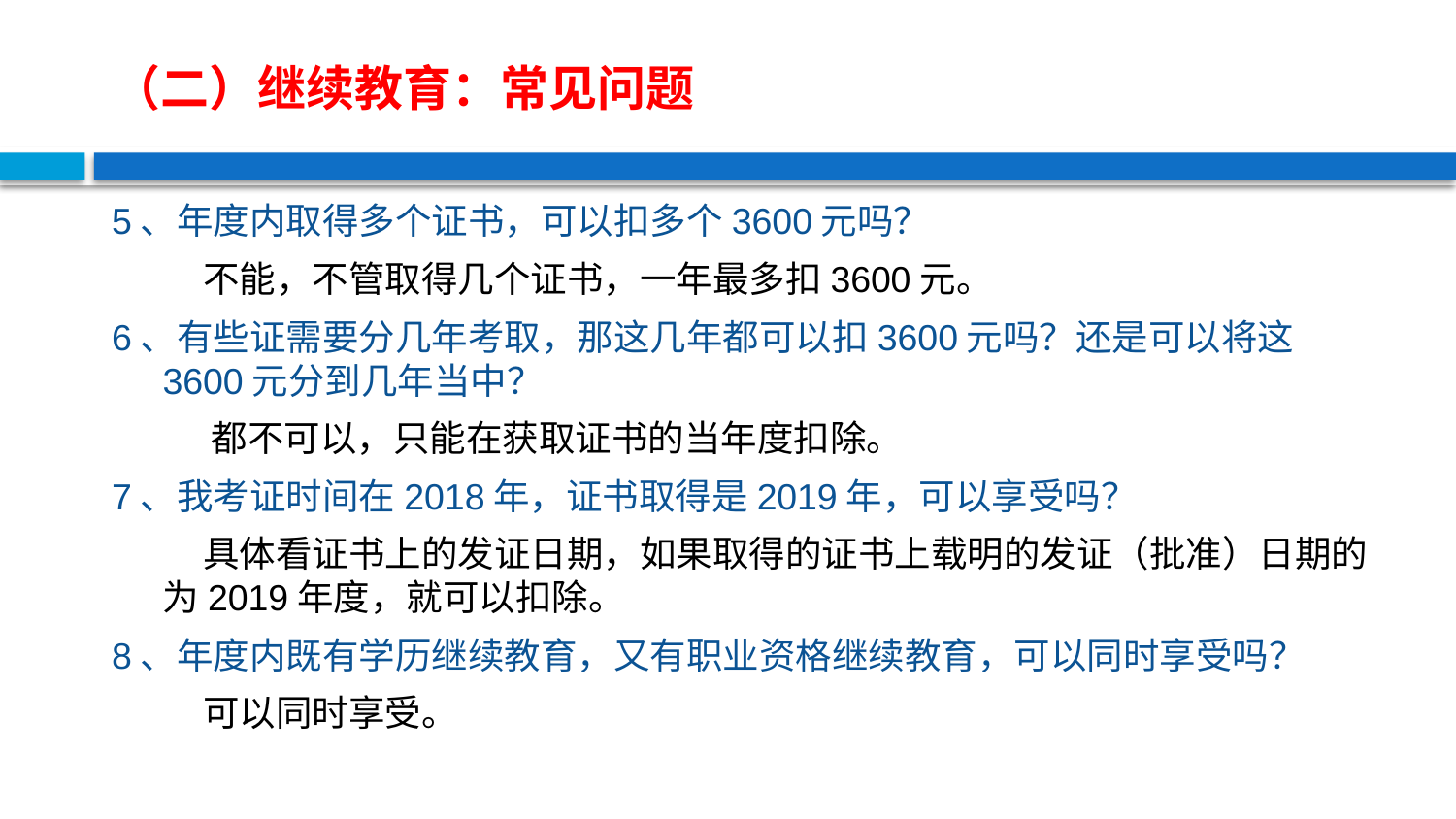

# （二）继续教育：常见问题
5、年度内取得多个证书，可以扣多个3600元吗？
          不能，不管取得几个证书，一年最多扣3600元。
6、有些证需要分几年考取，那这几年都可以扣3600元吗？还是可以将这3600元分到几年当中？
           都不可以，只能在获取证书的当年度扣除。
7、我考证时间在2018年，证书取得是2019年，可以享受吗？
          具体看证书上的发证日期，如果取得的证书上载明的发证（批准）日期的为2019年度，就可以扣除。
8、年度内既有学历继续教育，又有职业资格继续教育，可以同时享受吗？
          可以同时享受。